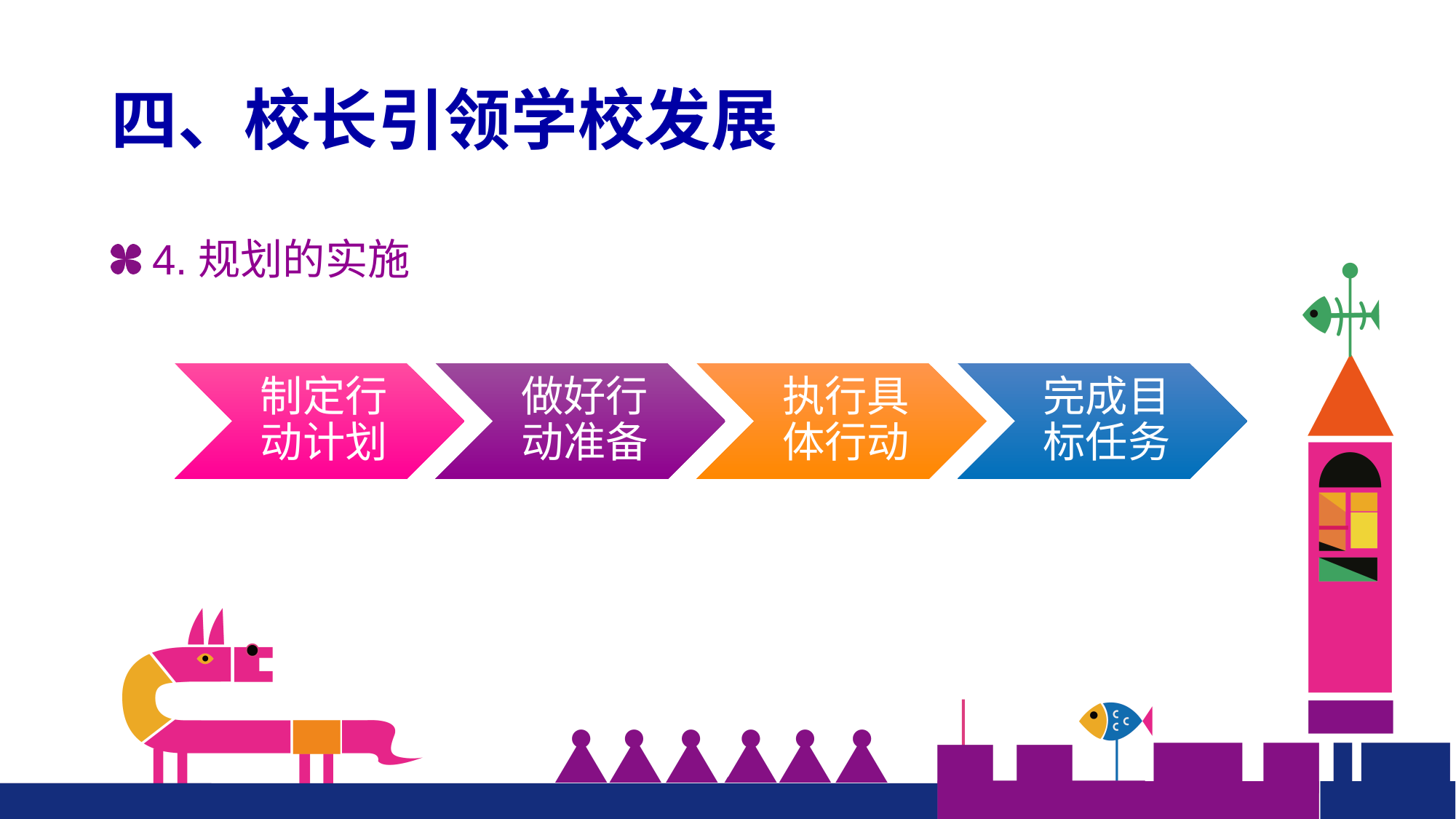

# 四、校长引领学校发展
制定行动计划
做好行动准备
执行具体行动
完成目标任务
 4.规划的实施